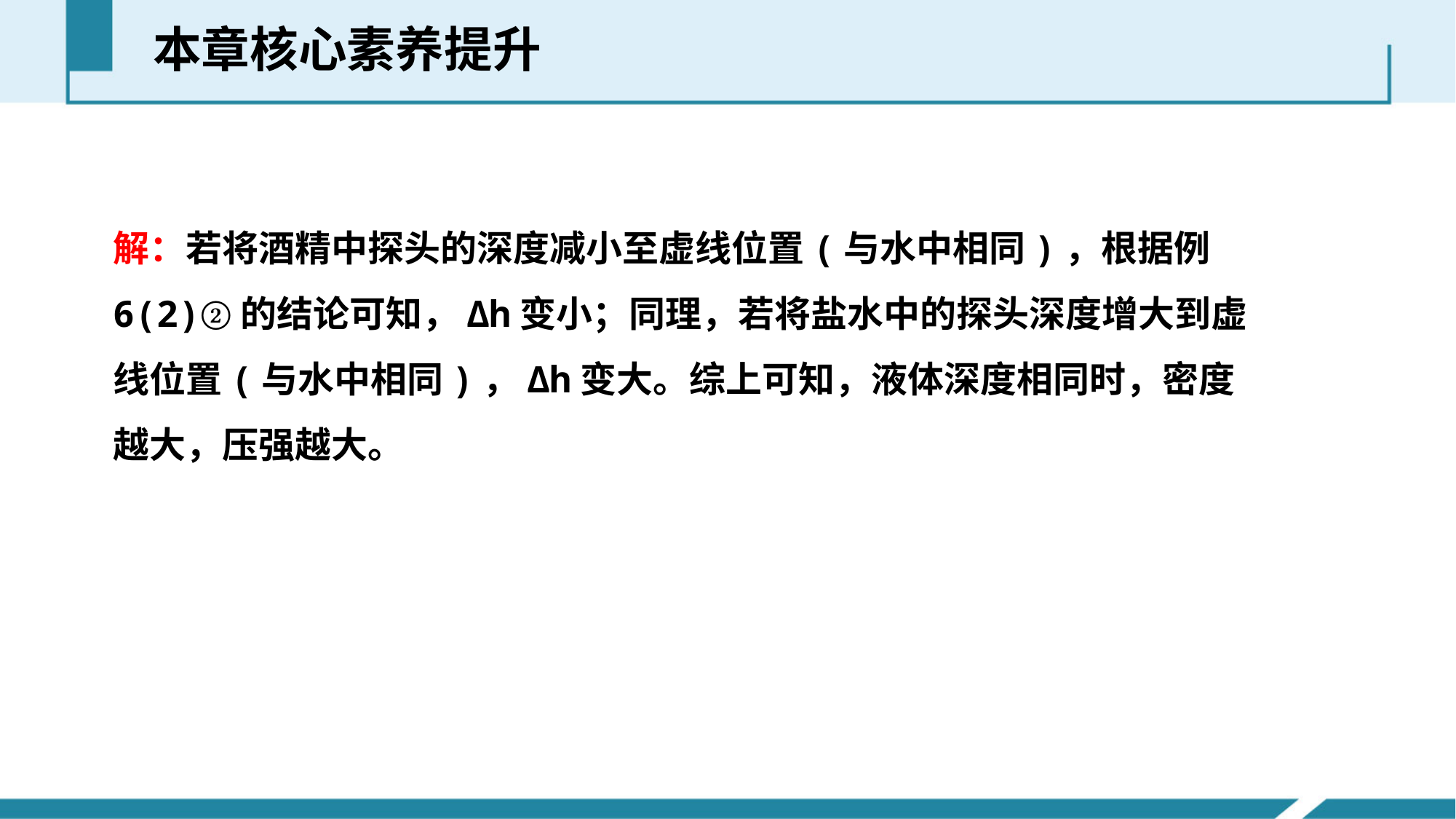

本章核心素养提升
解：若将酒精中探头的深度减小至虚线位置(与水中相同)，根据例6(2)②的结论可知，Δh变小；同理，若将盐水中的探头深度增大到虚线位置(与水中相同)，Δh变大。综上可知，液体深度相同时，密度越大，压强越大。